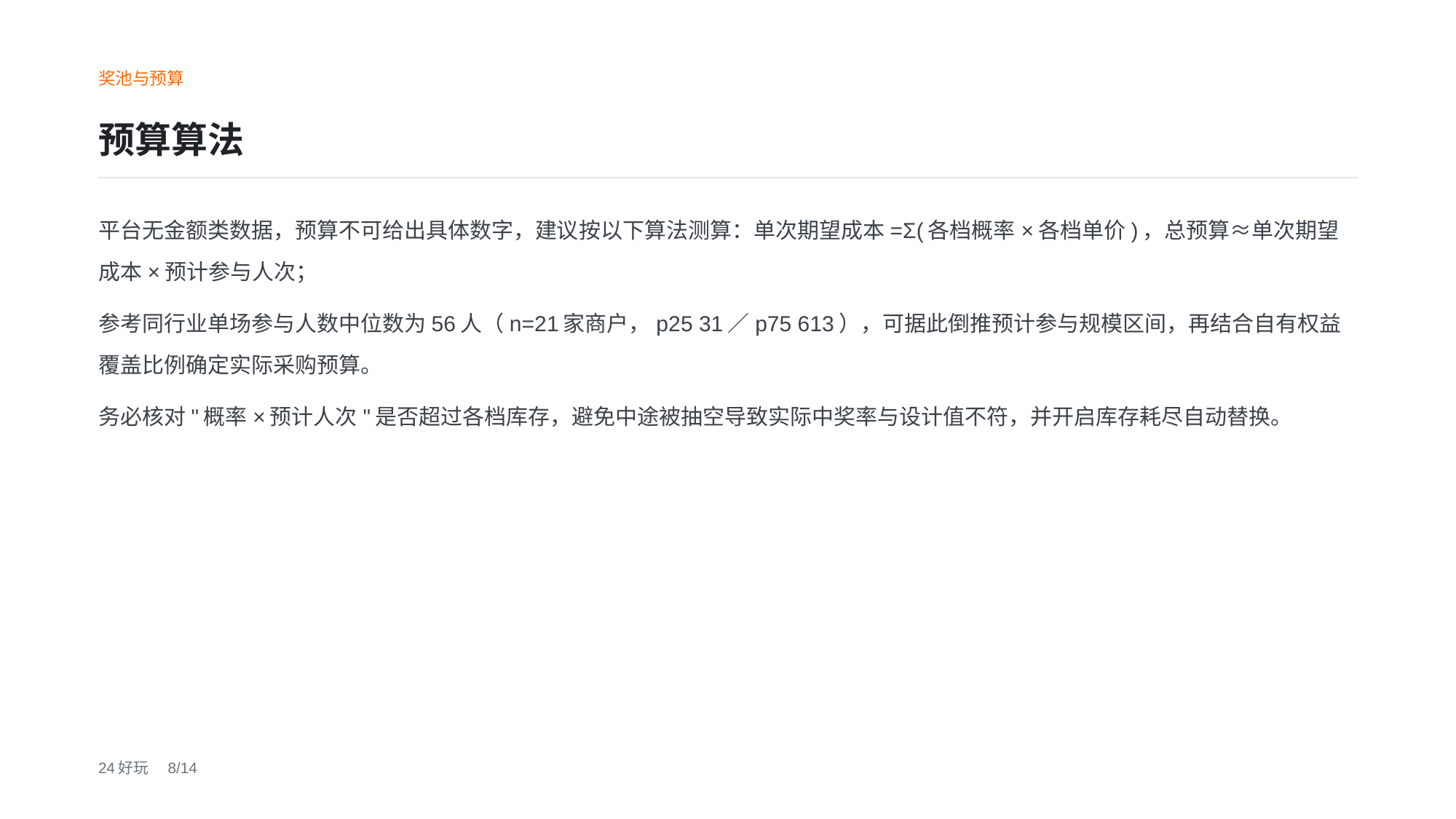

奖池与预算
预算算法

平台无金额类数据，预算不可给出具体数字，建议按以下算法测算：单次期望成本=Σ(各档概率×各档单价)，总预算≈单次期望成本×预计参与人次；
参考同行业单场参与人数中位数为56人（n=21家商户，p25 31／p75 613），可据此倒推预计参与规模区间，再结合自有权益覆盖比例确定实际采购预算。
务必核对"概率×预计人次"是否超过各档库存，避免中途被抽空导致实际中奖率与设计值不符，并开启库存耗尽自动替换。
24好玩　8/14